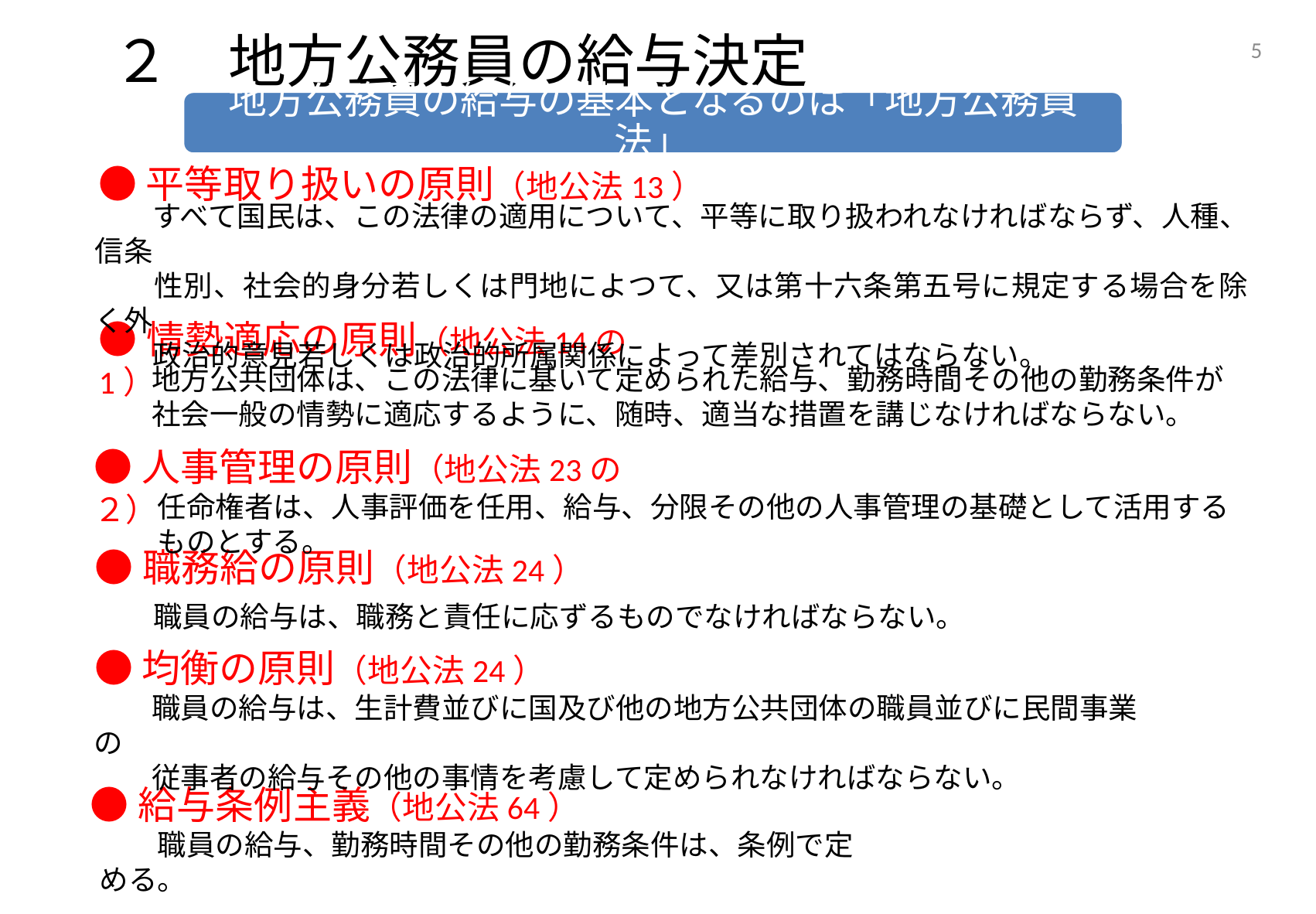

5
# ２　地方公務員の給与決定

地方公務員の給与の基本となるのは「地方公務員法」
●平等取り扱いの原則（地公法13）

　　すべて国民は、この法律の適用について、平等に取り扱われなければならず、人種、信条
　　性別、社会的身分若しくは門地によつて、又は第十六条第五号に規定する場合を除く外
　　政治的意見若しくは政治的所属関係によって差別されてはならない。
●情勢適応の原則（地公法14の1）
　　地方公共団体は、この法律に基いて定められた給与、勤務時間その他の勤務条件が
　　社会一般の情勢に適応するように、随時、適当な措置を講じなければならない。
●人事管理の原則（地公法23の２）
　　任命権者は、人事評価を任用、給与、分限その他の人事管理の基礎として活用する
　　ものとする。
●職務給の原則（地公法24）
　　職員の給与は、職務と責任に応ずるものでなければならない。
●均衡の原則（地公法24）
　　職員の給与は、生計費並びに国及び他の地方公共団体の職員並びに民間事業の
　　従事者の給与その他の事情を考慮して定められなければならない。
●給与条例主義（地公法64）
　　職員の給与、勤務時間その他の勤務条件は、条例で定める。